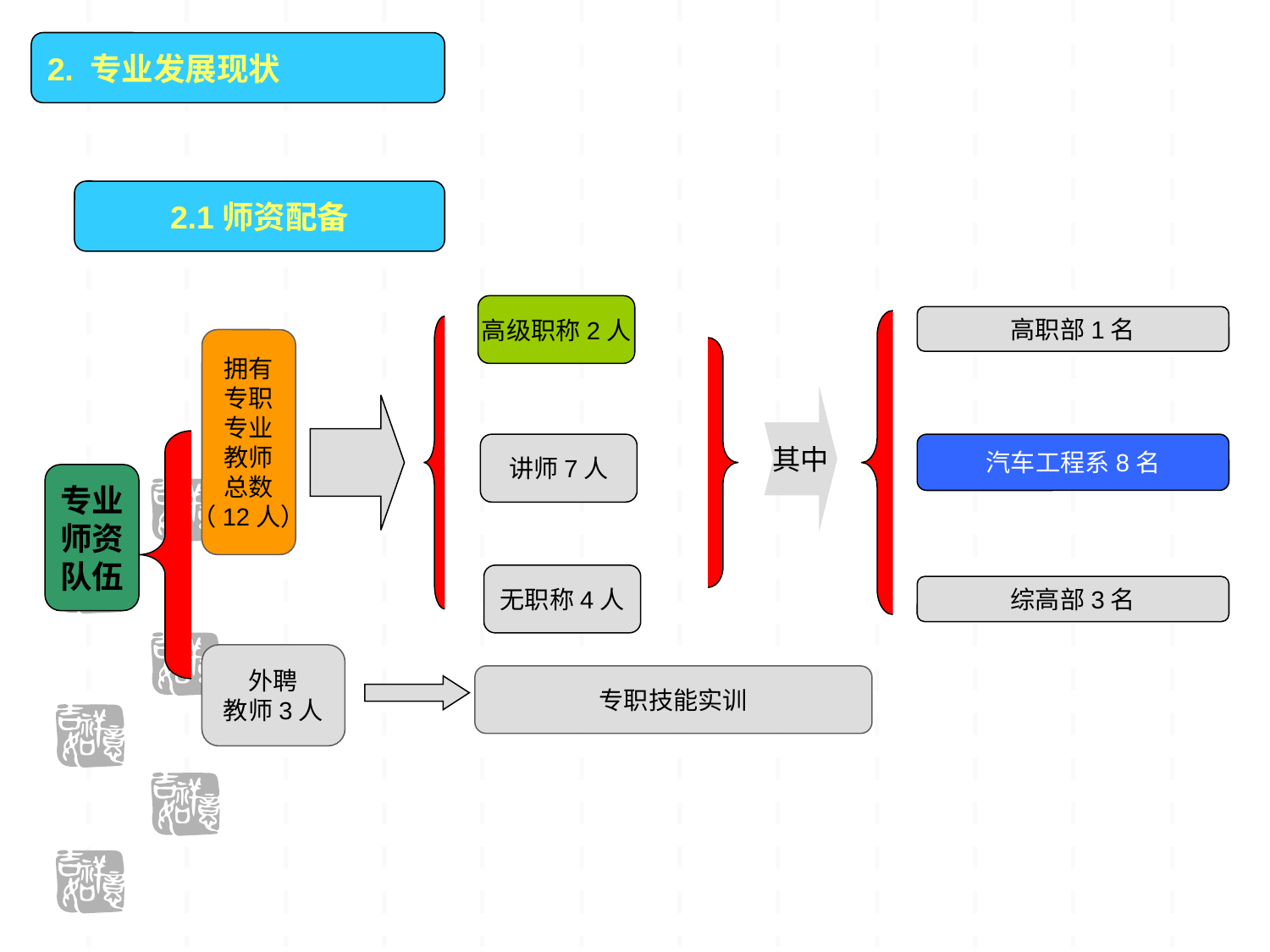

2. 专业发展现状
2.1师资配备
高级职称2人
高职部1名

拥有
专职
专业
教师
总数
（12人）

其中

讲师7人
汽车工程系8名
专业
师资
队伍
无职称4人
综高部3名
外聘
教师3人
专职技能实训